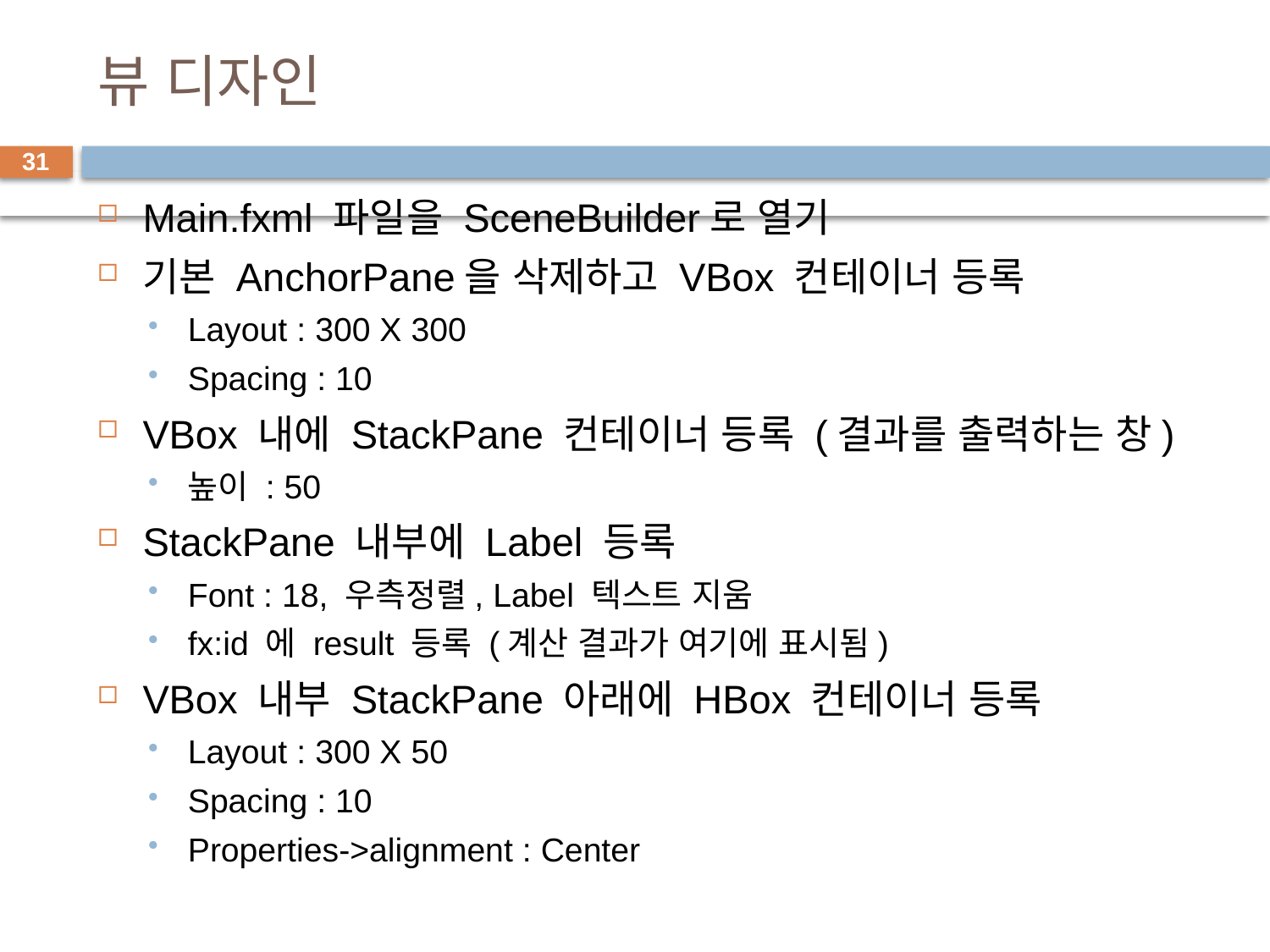

# 뷰 디자인
31
Main.fxml 파일을 SceneBuilder로 열기
기본 AnchorPane을 삭제하고 VBox 컨테이너 등록
Layout : 300 X 300
Spacing : 10
VBox 내에 StackPane 컨테이너 등록 (결과를 출력하는 창)
높이 : 50
StackPane 내부에 Label 등록
Font : 18, 우측정렬, Label 텍스트 지움
fx:id 에 result 등록 (계산 결과가 여기에 표시됨)
VBox 내부 StackPane 아래에 HBox 컨테이너 등록
Layout : 300 X 50
Spacing : 10
Properties->alignment : Center